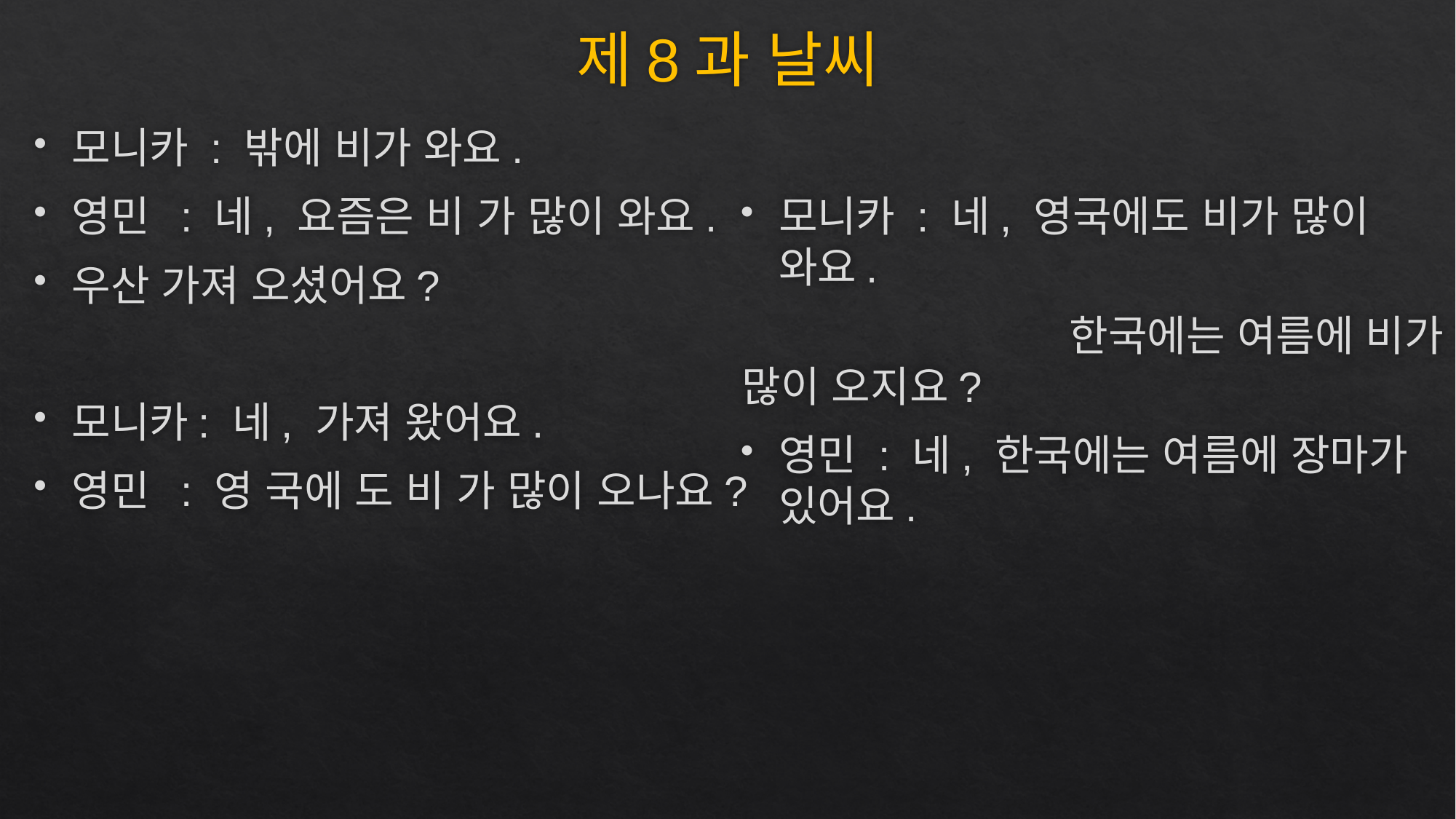

# 제8과 날씨
모니카 : 밖에 비가 와요.
영민 	: 네, 요즘은 비 가 많이 와요.
우산 가져 오셨어요?

모니카: 네, 가져 왔어요.
영민 	: 영 국에 도 비 가 많이 오나요?

모니카 : 네, 영국에도 비가 많이 와요.
			한국에는 여름에 비가 많이 오지요?
영민 : 네, 한국에는 여름에 장마가 있어요.